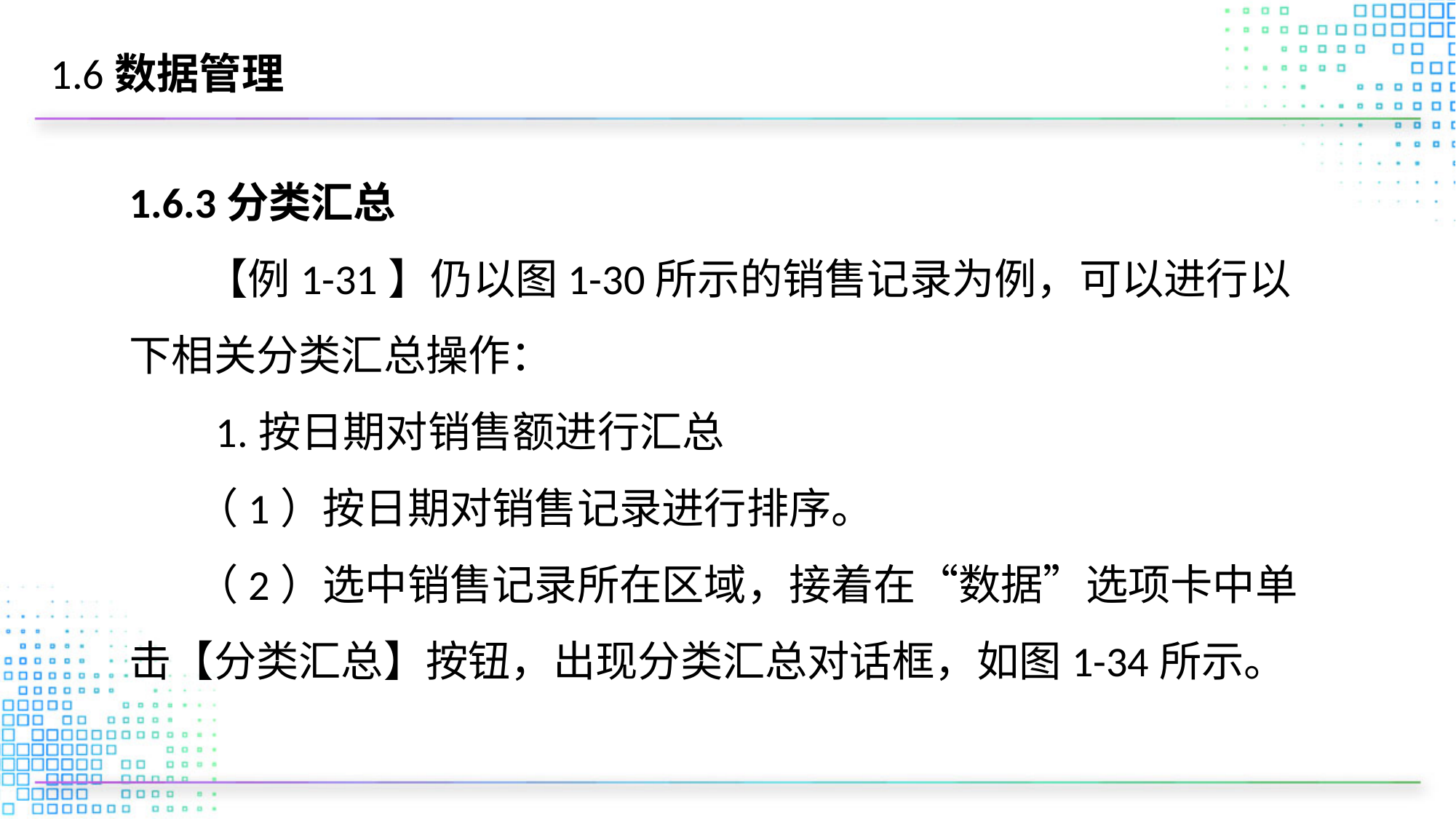

# 1.6数据管理
1.6.3分类汇总
       【例1-31】仍以图1-30所示的销售记录为例，可以进行以下相关分类汇总操作：
         1.按日期对销售额进行汇总
      （1）按日期对销售记录进行排序。
      （2）选中销售记录所在区域，接着在“数据”选项卡中单击【分类汇总】按钮，出现分类汇总对话框，如图1-34所示。